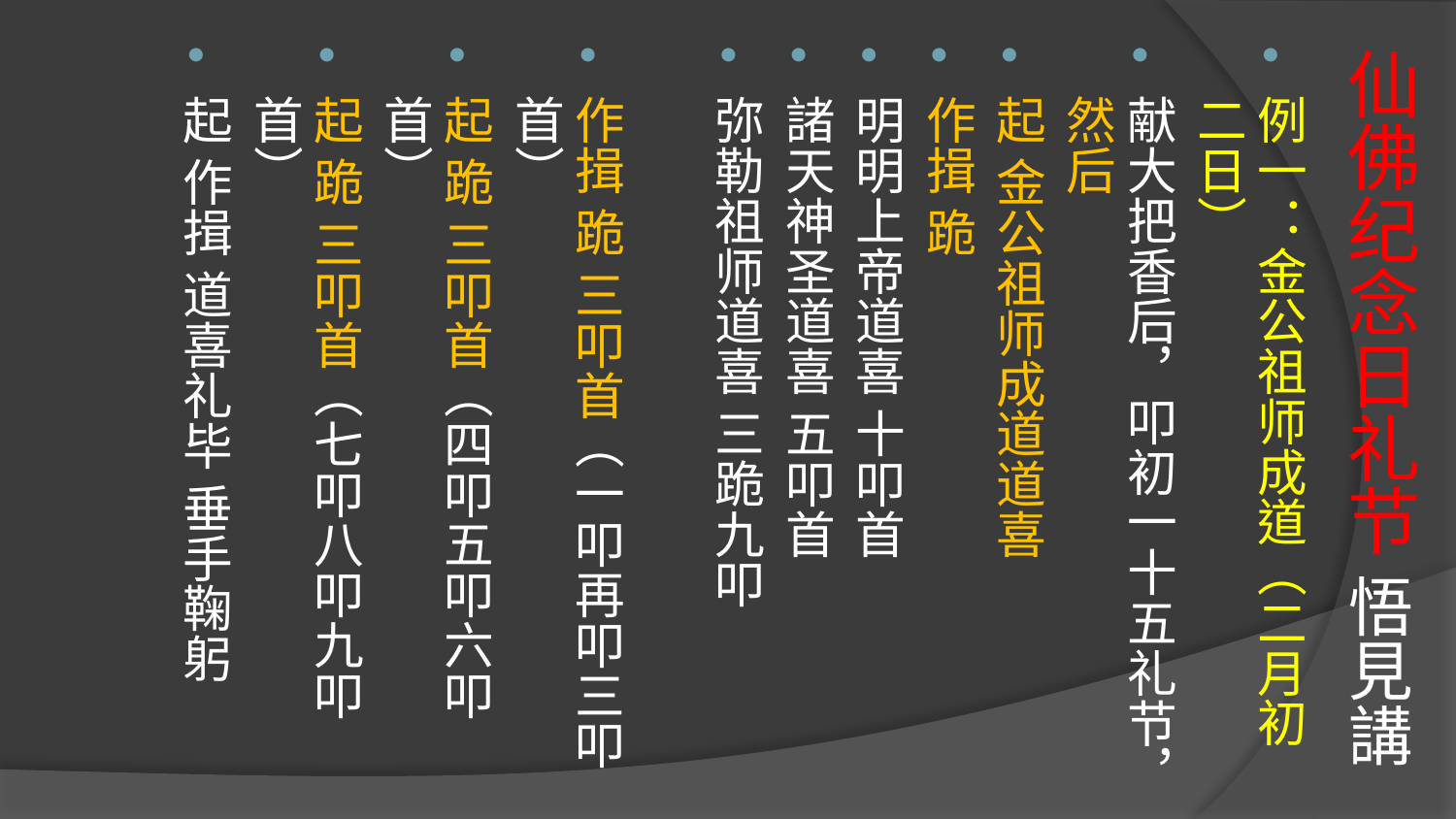

# 仙佛纪念日礼节 悟見講
例一：金公祖师成道（二月初二日）
献大把香后，叩初一十五礼节，然后
起 金公祖师成道道喜
作揖 跪
明明上帝道喜 十叩首
諸天神圣道喜 五叩首
弥勒祖师道喜 三跪九叩

作揖 跪 三叩首（一叩再叩三叩首）
起 跪 三叩首（四叩五叩六叩首）
起 跪 三叩首（七叩八叩九叩首）
起 作揖 道喜礼毕 垂手鞠躬